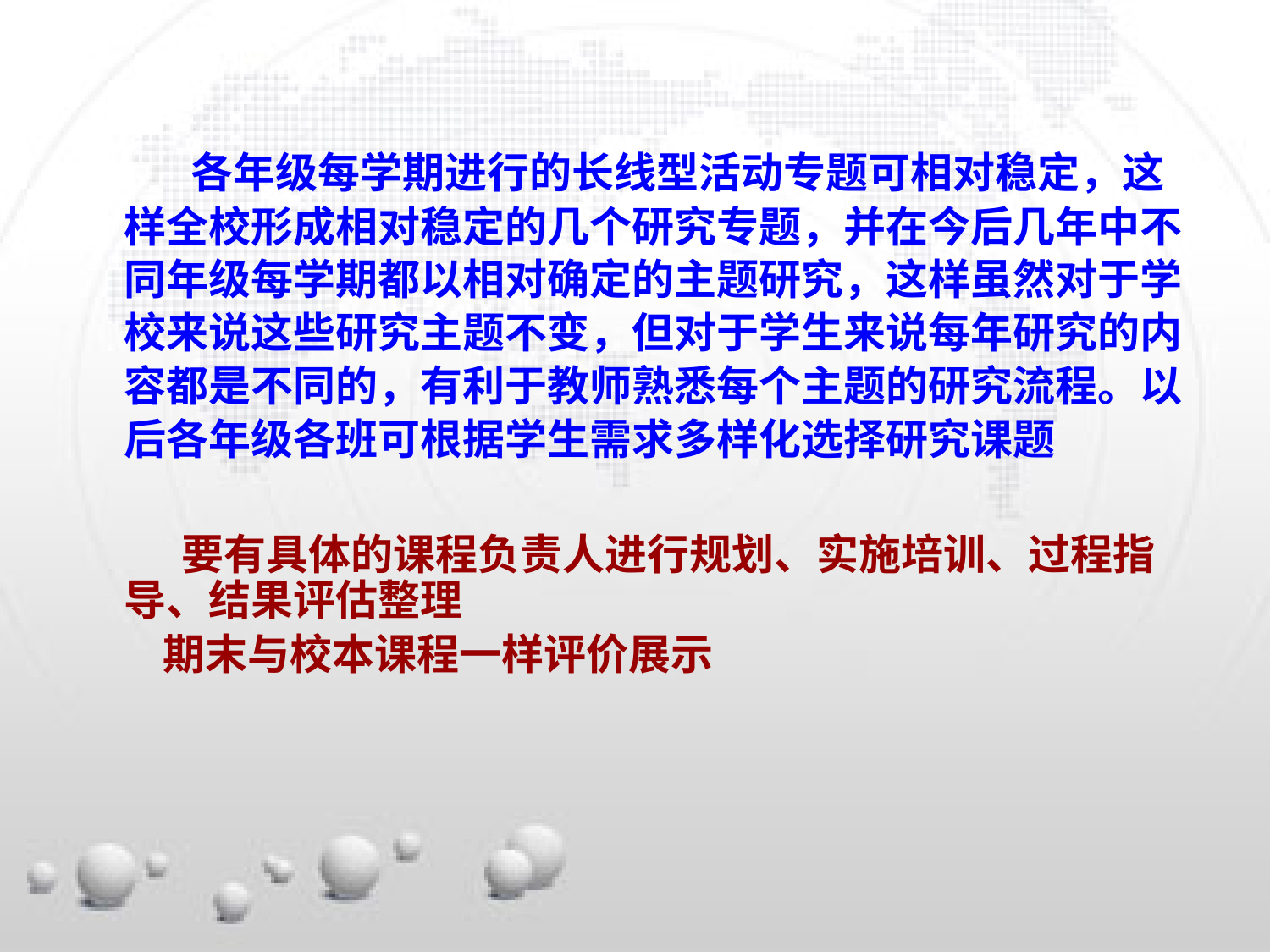

各年级每学期进行的长线型活动专题可相对稳定，这样全校形成相对稳定的几个研究专题，并在今后几年中不同年级每学期都以相对确定的主题研究，这样虽然对于学校来说这些研究主题不变，但对于学生来说每年研究的内容都是不同的，有利于教师熟悉每个主题的研究流程。以后各年级各班可根据学生需求多样化选择研究课题

          要有具体的课程负责人进行规划、实施培训、过程指导、结果评估整理
        期末与校本课程一样评价展示